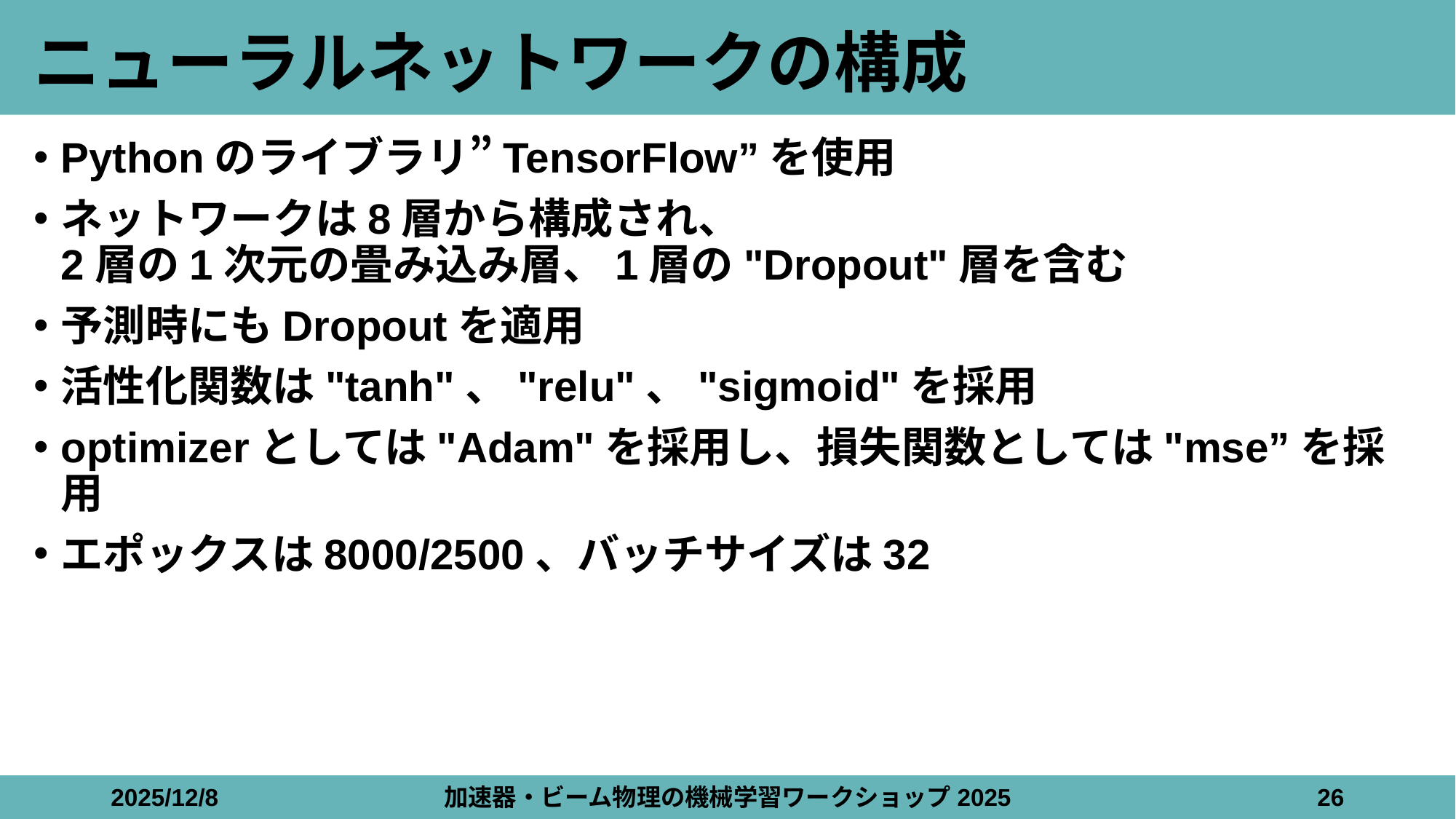

# ニューラルネットワークの構成
Pythonのライブラリ”TensorFlow”を使用
ネットワークは8層から構成され、
2層の1次元の畳み込み層、1層の"Dropout"層を含む
予測時にもDropoutを適用
活性化関数は"tanh"、"relu"、"sigmoid"を採用
optimizerとしては"Adam"を採用し、損失関数としては"mse”を採用
エポックスは8000/2500、バッチサイズは32

2025/12/8
加速器・ビーム物理の機械学習ワークショップ2025
26